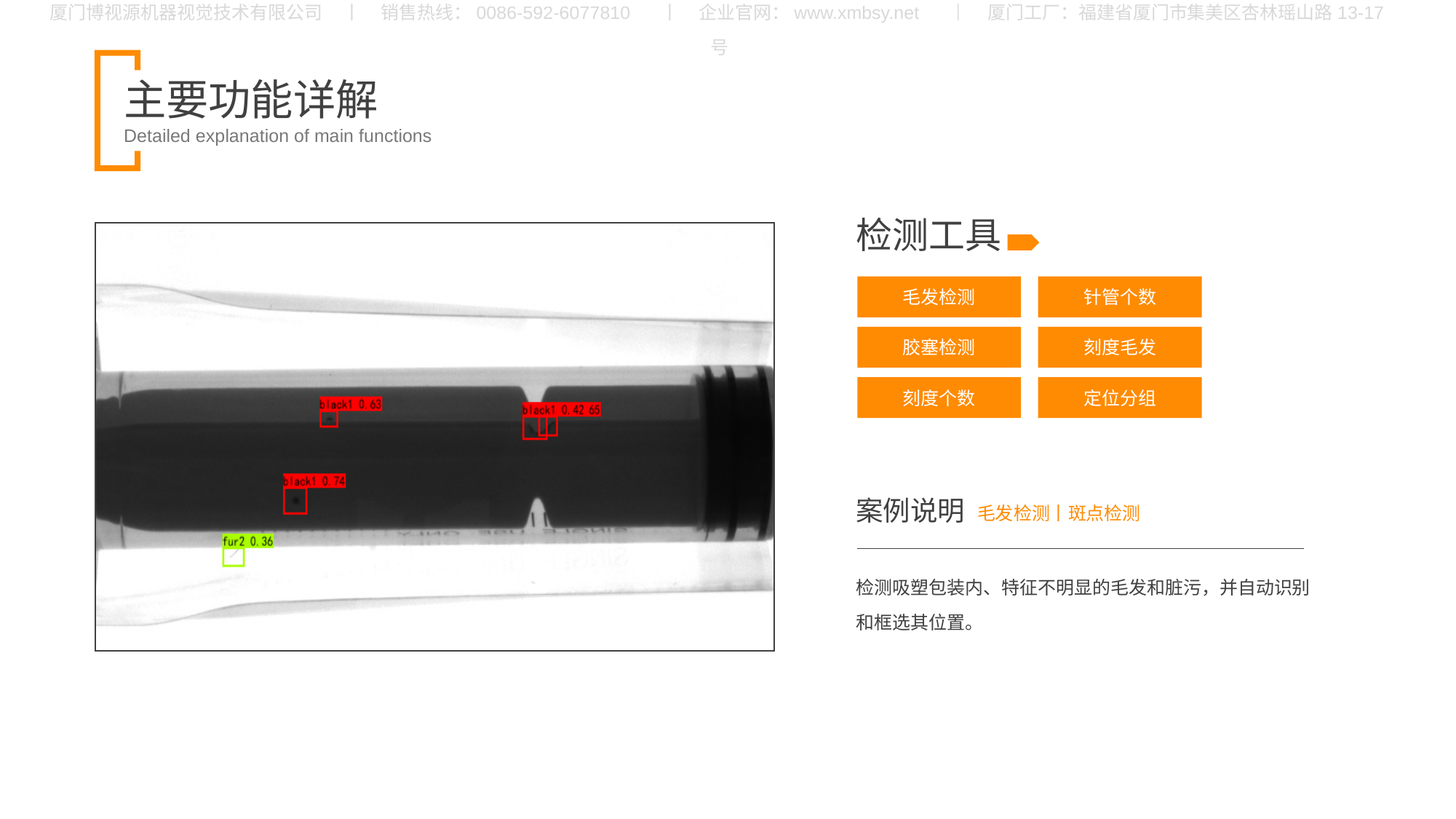

检测工具

毛发检测
针管个数
胶塞检测
刻度毛发
刻度个数
定位分组
案例说明
毛发检测丨斑点检测
检测吸塑包装内、特征不明显的毛发和脏污，并自动识别和框选其位置。